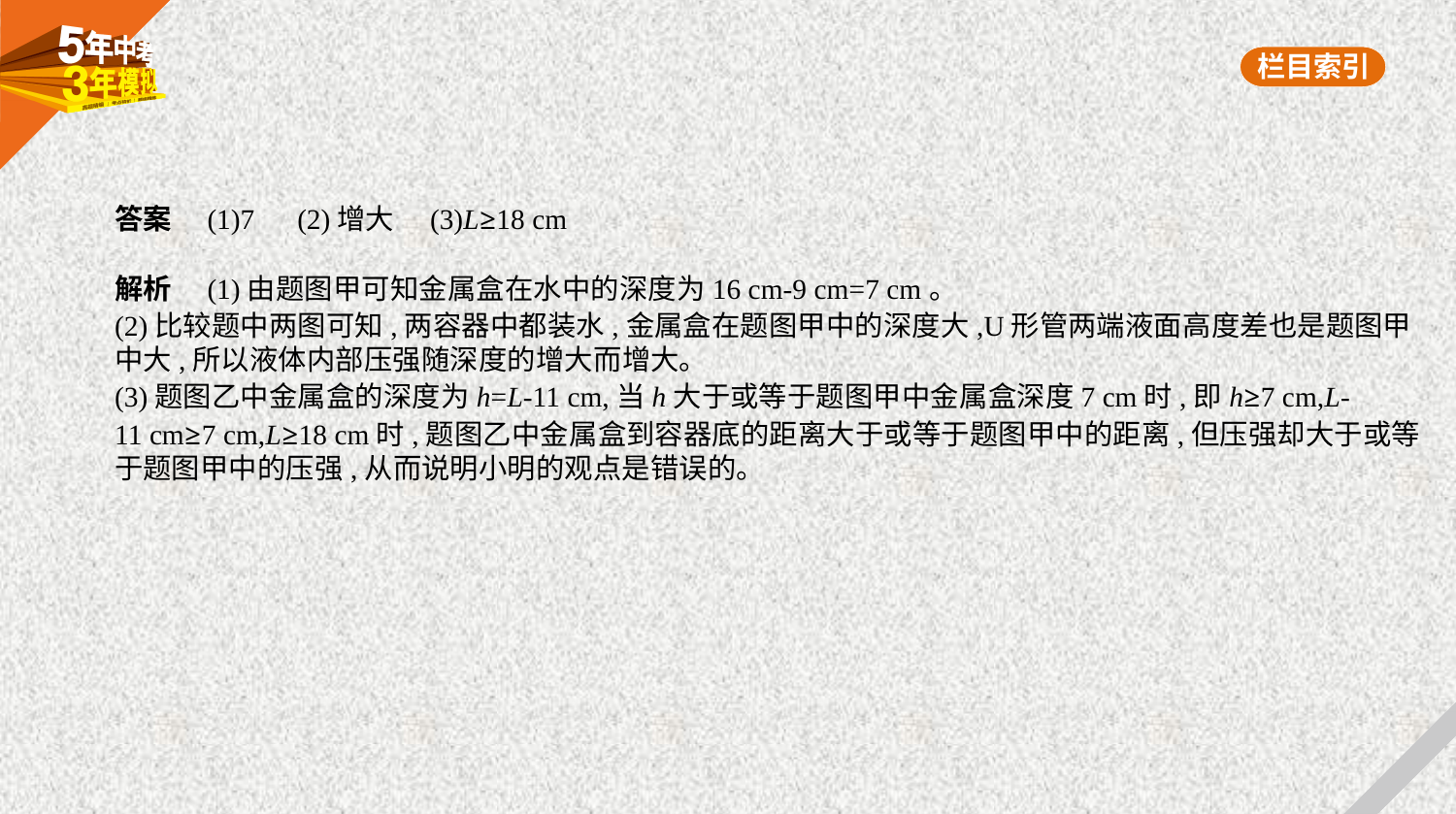

答案　(1)7　(2)增大　(3)L≥18 cm
解析　(1)由题图甲可知金属盒在水中的深度为16 cm-9 cm=7 cm。
(2)比较题中两图可知,两容器中都装水,金属盒在题图甲中的深度大,U形管两端液面高度差也是题图甲
中大,所以液体内部压强随深度的增大而增大。
(3)题图乙中金属盒的深度为h=L-11 cm,当h大于或等于题图甲中金属盒深度7 cm时,即h≥7 cm,L-
11 cm≥7 cm,L≥18 cm时,题图乙中金属盒到容器底的距离大于或等于题图甲中的距离,但压强却大于或等于题图甲中的压强,从而说明小明的观点是错误的。